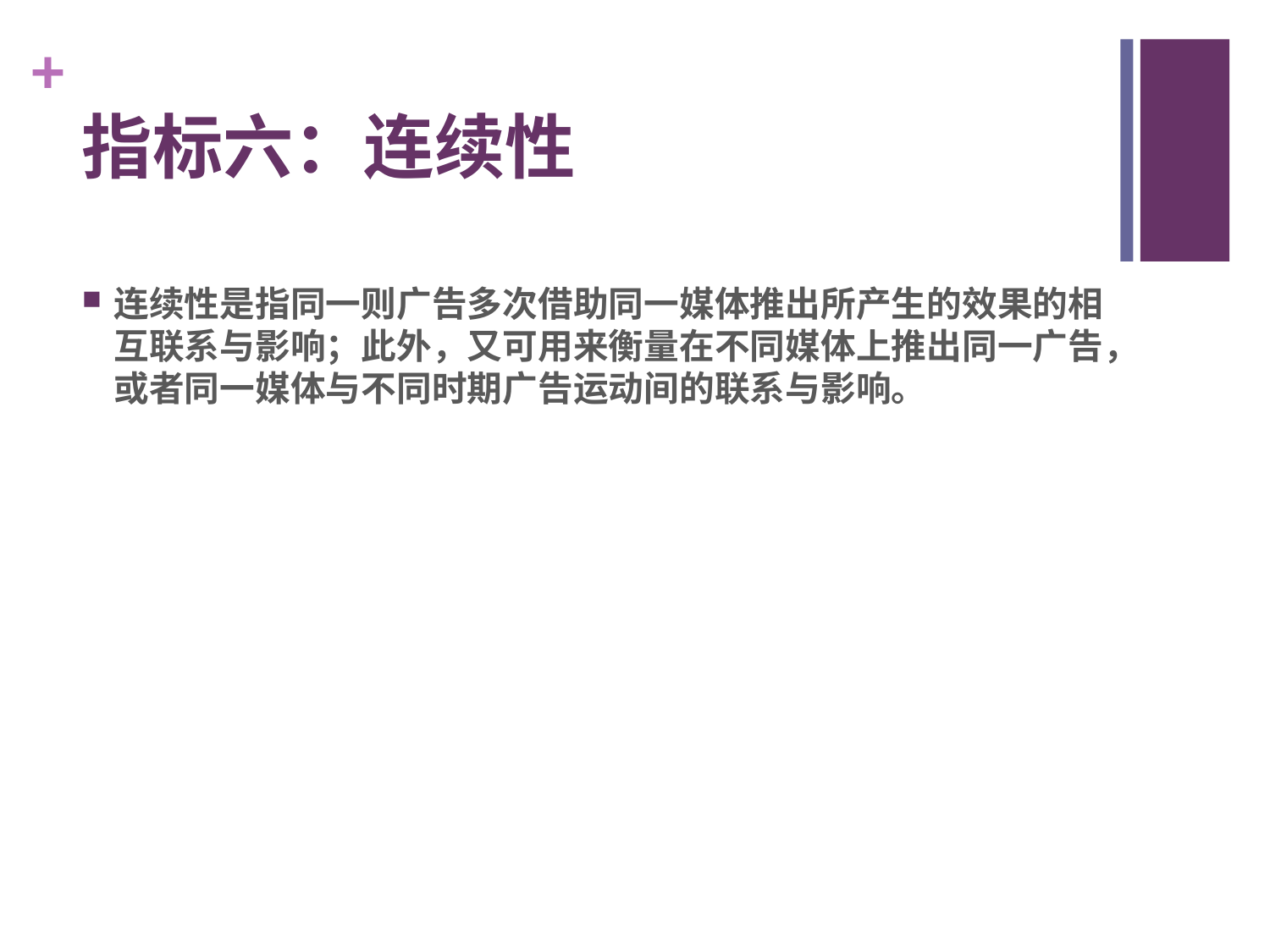

# 指标六：连续性
连续性是指同一则广告多次借助同一媒体推出所产生的效果的相互联系与影响；此外，又可用来衡量在不同媒体上推出同一广告，或者同一媒体与不同时期广告运动间的联系与影响。